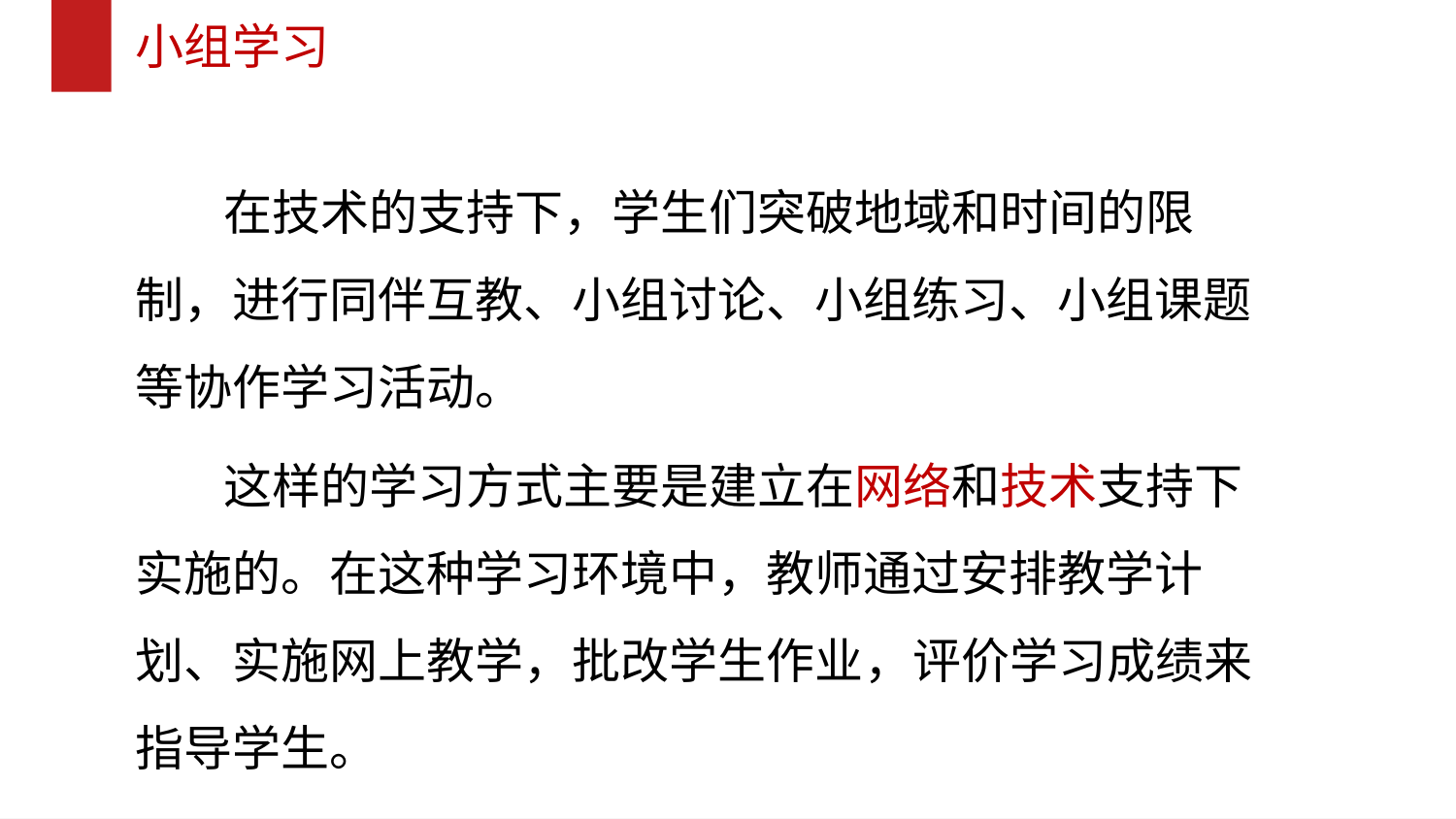

小组学习
       在技术的支持下，学生们突破地域和时间的限制，进行同伴互教、小组讨论、小组练习、小组课题等协作学习活动。
       这样的学习方式主要是建立在网络和技术支持下实施的。在这种学习环境中，教师通过安排教学计划、实施网上教学，批改学生作业，评价学习成绩来指导学生。